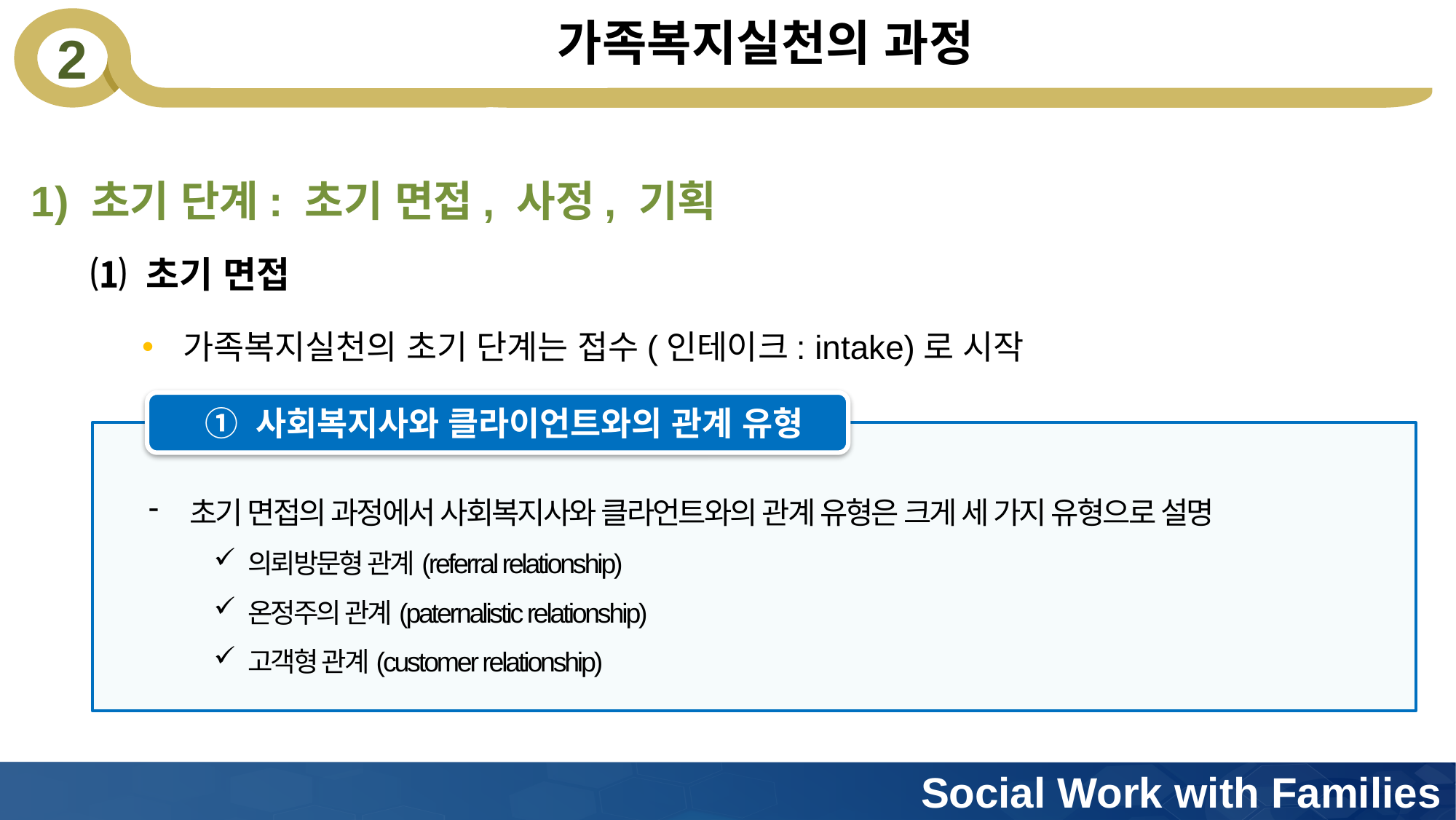

# 가족복지실천의 과정
1) 초기 단계: 초기 면접, 사정, 기획
⑴ 초기 면접
가족복지실천의 초기 단계는 접수(인테이크: intake)로 시작

① 사회복지사와 클라이언트와의 관계 유형

초기 면접의 과정에서 사회복지사와 클라언트와의 관계 유형은 크게 세 가지 유형으로 설명
의뢰방문형 관계(referral relationship)
온정주의 관계(paternalistic relationship)
고객형 관계(customer relationship)